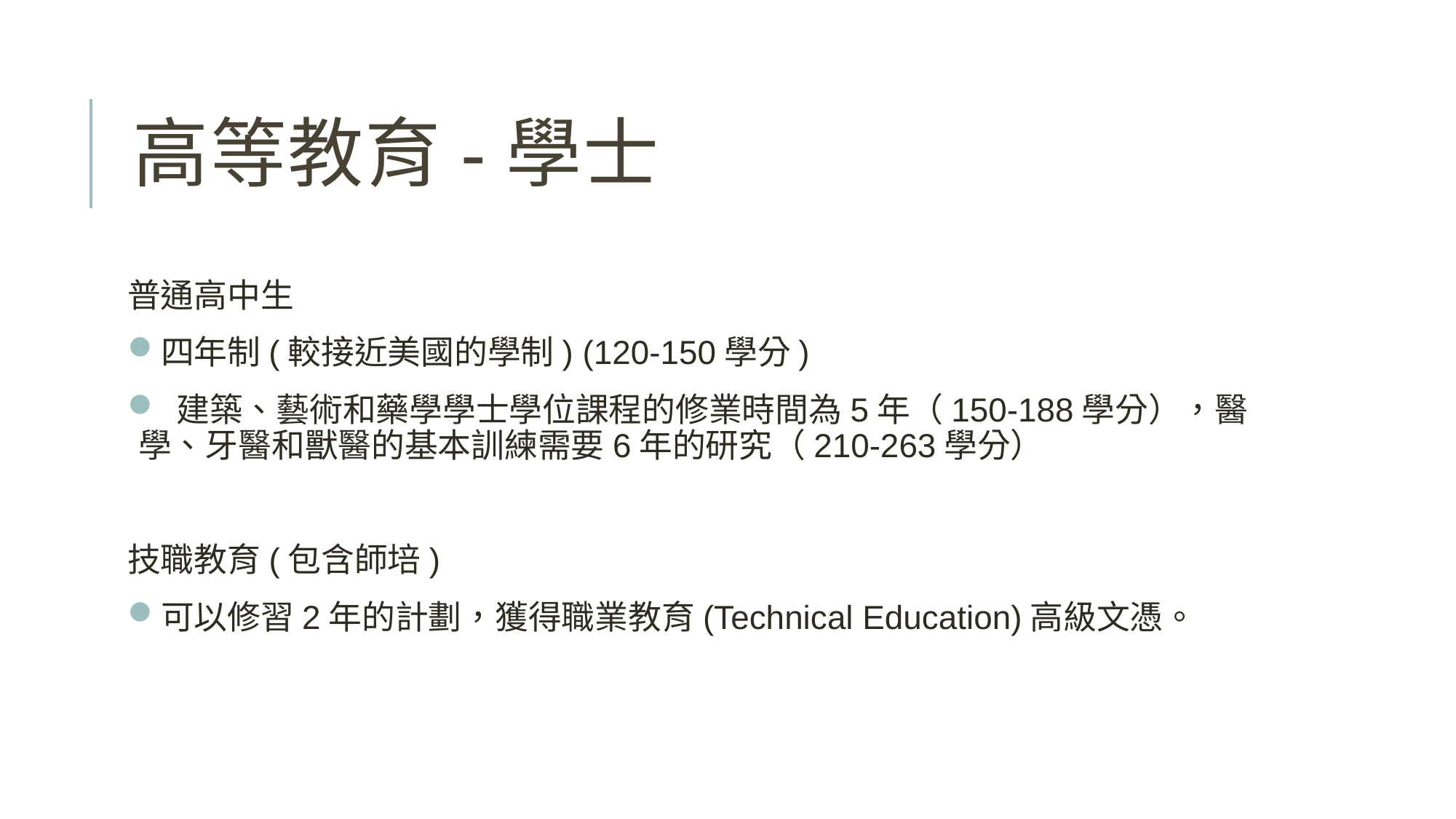

# 高等教育-學士
普通高中生
四年制(較接近美國的學制) (120-150學分)
 建築、藝術和藥學學士學位課程的修業時間為5年（150-188學分），醫學、牙醫和獸醫的基本訓練需要6年的研究（210-263學分）

技職教育(包含師培)
可以修習2年的計劃，獲得職業教育(Technical Education)高級文憑。